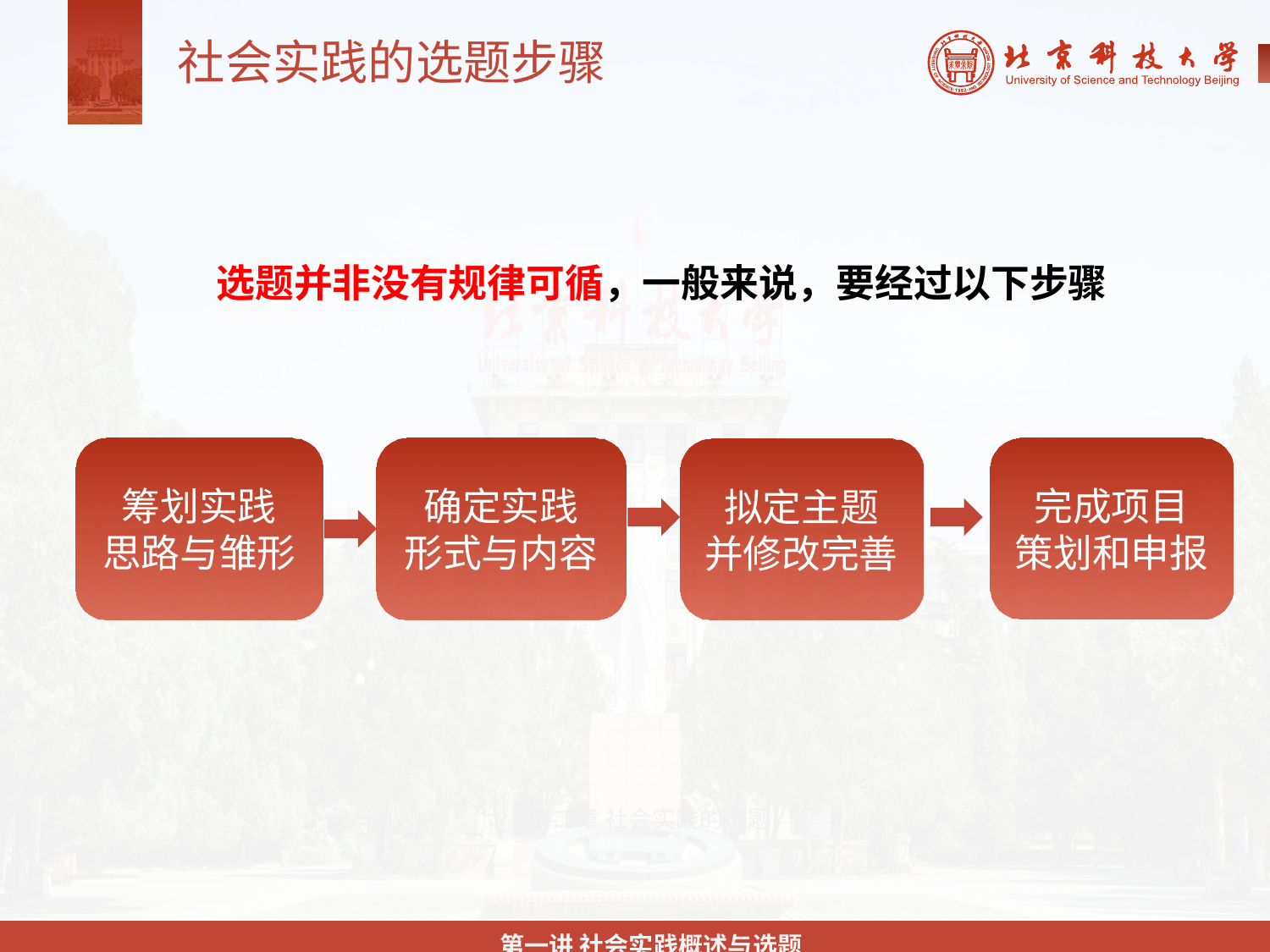

社会实践的选题步骤
选题并非没有规律可循，一般来说，要经过以下步骤
筹划实践
思路与雏形
确定实践
形式与内容
完成项目
策划和申报
拟定主题
并修改完善

第二章 社会实践的选题